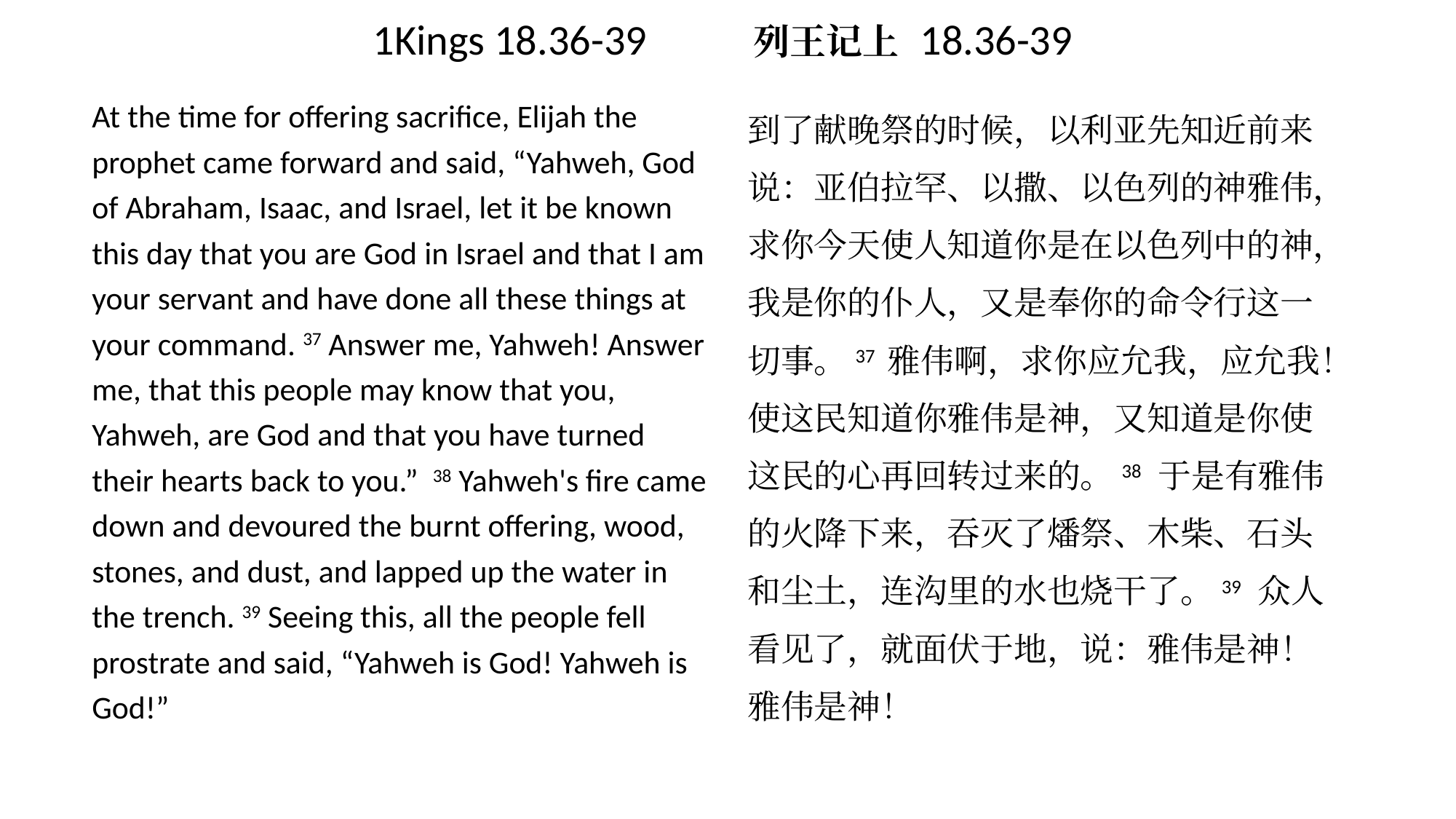

# 1Kings 18.36-39          列王记上 18.36-39
At the time for offering sacrifice, Elijah the prophet came forward and said, “Yahweh, God of Abraham, Isaac, and Israel, let it be known this day that you are God in Israel and that I am your servant and have done all these things at your command. 37 Answer me, Yahweh! Answer me, that this people may know that you, Yahweh, are God and that you have turned their hearts back to you.”  38 Yahweh's fire came down and devoured the burnt offering, wood, stones, and dust, and lapped up the water in the trench. 39 Seeing this, all the people fell prostrate and said, “Yahweh is God! Yahweh is God!”
到了献晚祭的时候，以利亚先知近前来说：亚伯拉罕、以撒、以色列的神雅伟，求你今天使人知道你是在以色列中的神，我是你的仆人，又是奉你的命令行这一切事。37 雅伟啊，求你应允我，应允我！使这民知道你雅伟是神，又知道是你使这民的心再回转过来的。38 于是有雅伟的火降下来，吞灭了燔祭、木柴、石头和尘土，连沟里的水也烧干了。39 众人看见了，就面伏于地，说：雅伟是神！雅伟是神！